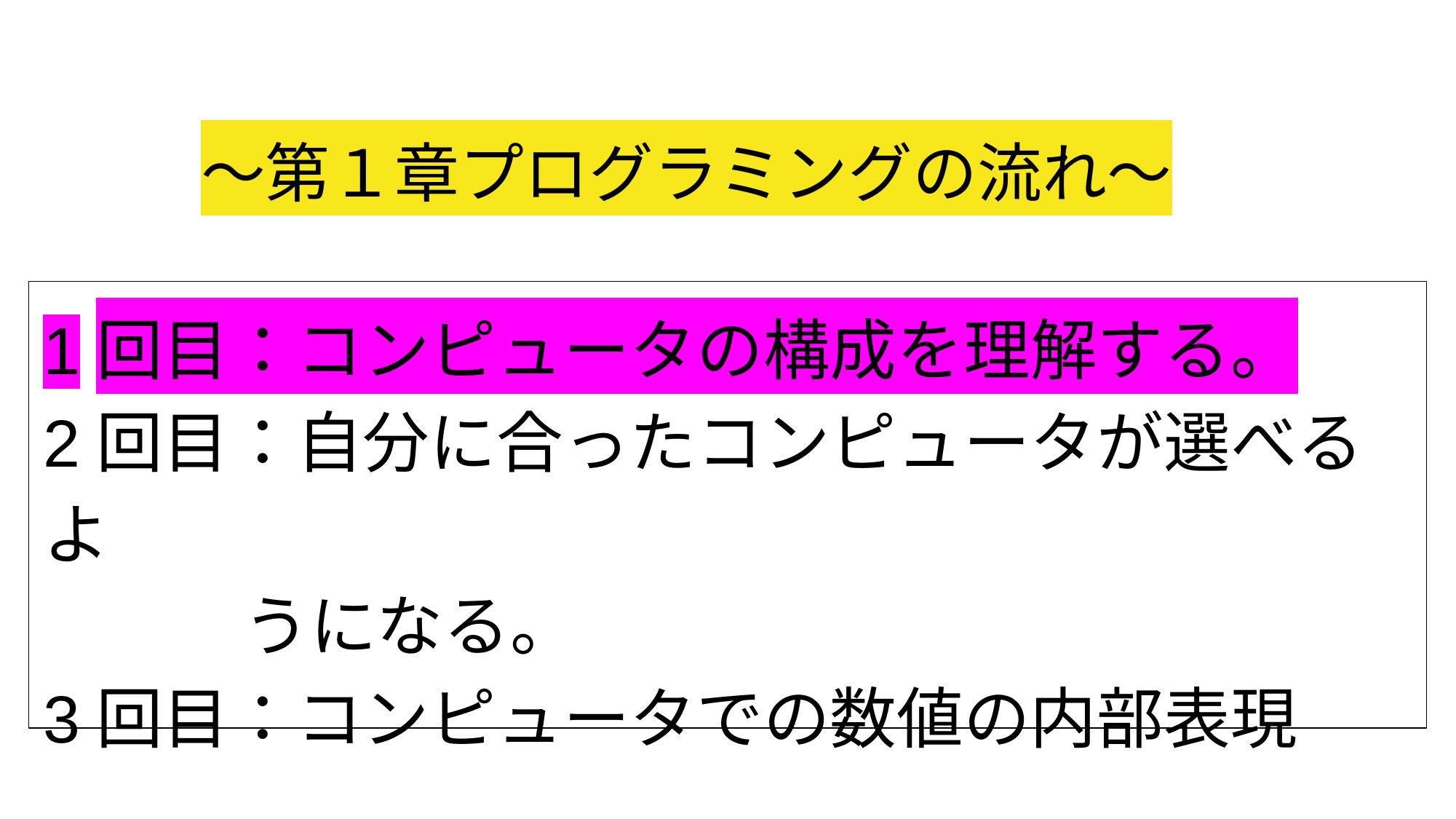

# ～第１章プログラミングの流れ～
1回目：コンピュータの構成を理解する。
2回目：自分に合ったコンピュータが選べるよ
　　　うになる。
3回目：コンピュータでの数値の内部表現